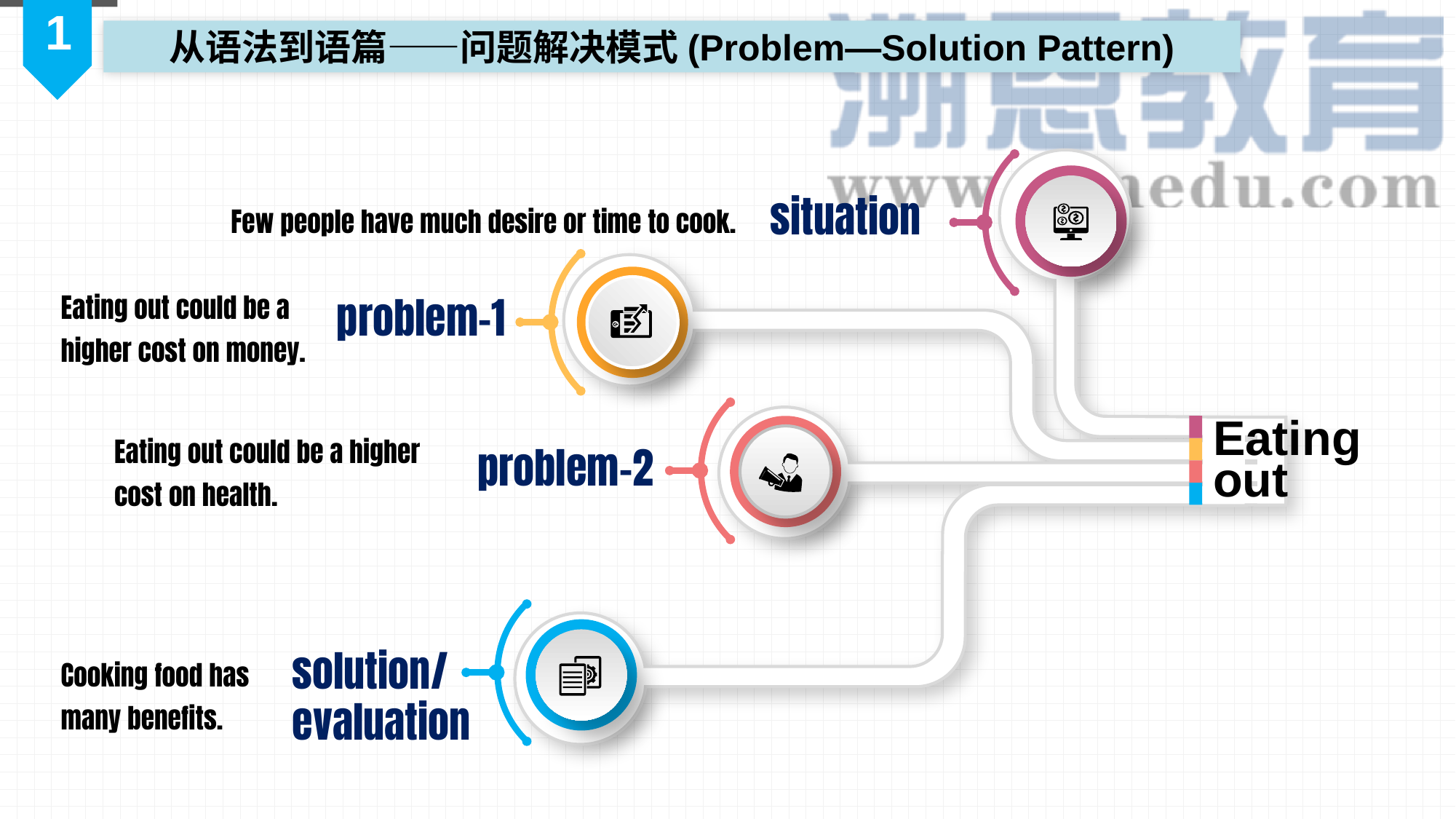

1
从语法到语篇——问题解决模式(Problem—Solution Pattern)

situation
Few people have much desire or time to cook.

Eating out could be a higher cost on money.
problem-1

Eating out
Eating out could be a higher cost on health.
problem-2

solution/
evaluation
Cooking food has many benefits.